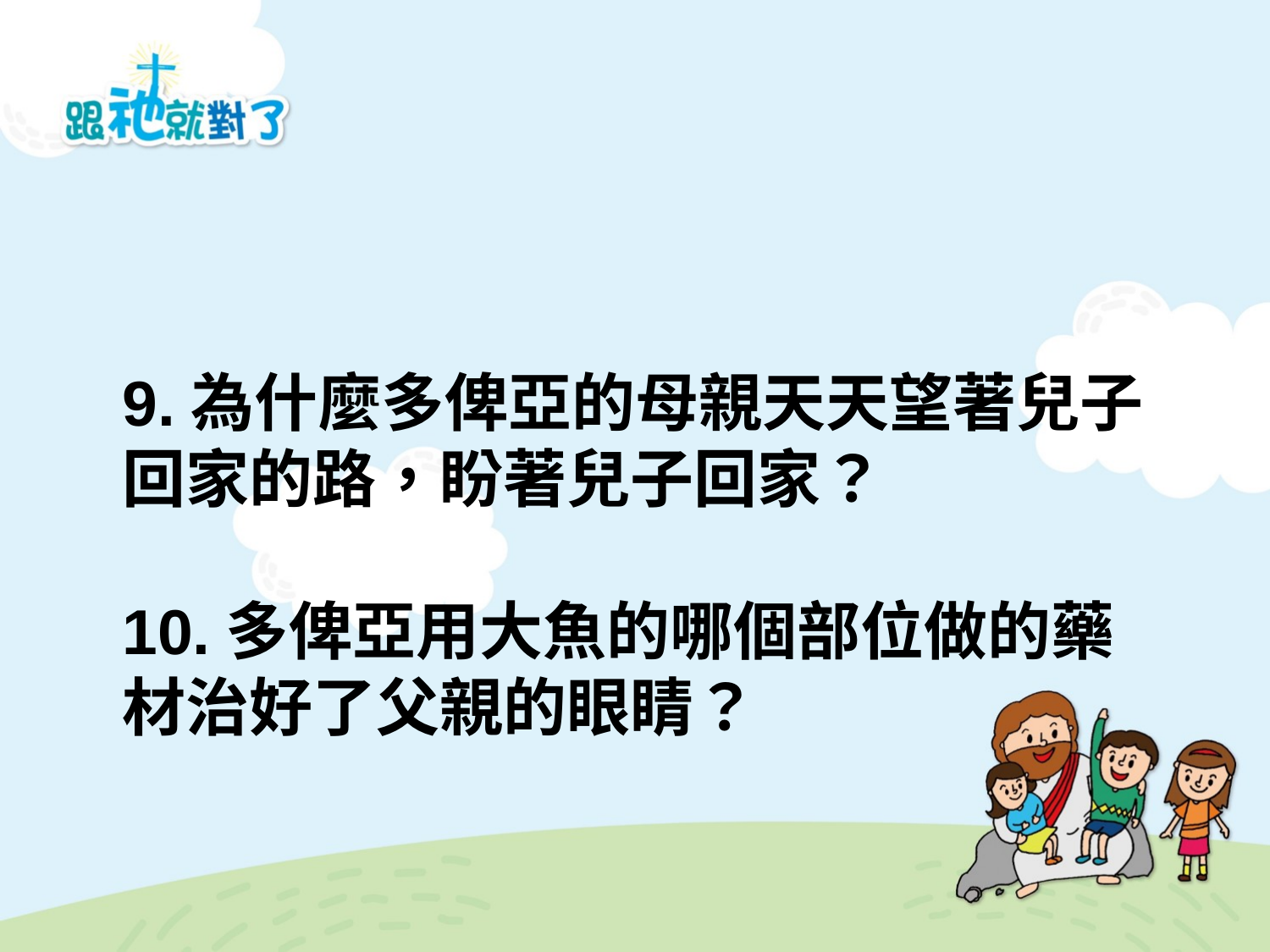

9.為什麼多俾亞的母親天天望著兒子回家的路，盼著兒子回家？

10.多俾亞用大魚的哪個部位做的藥材治好了父親的眼睛？